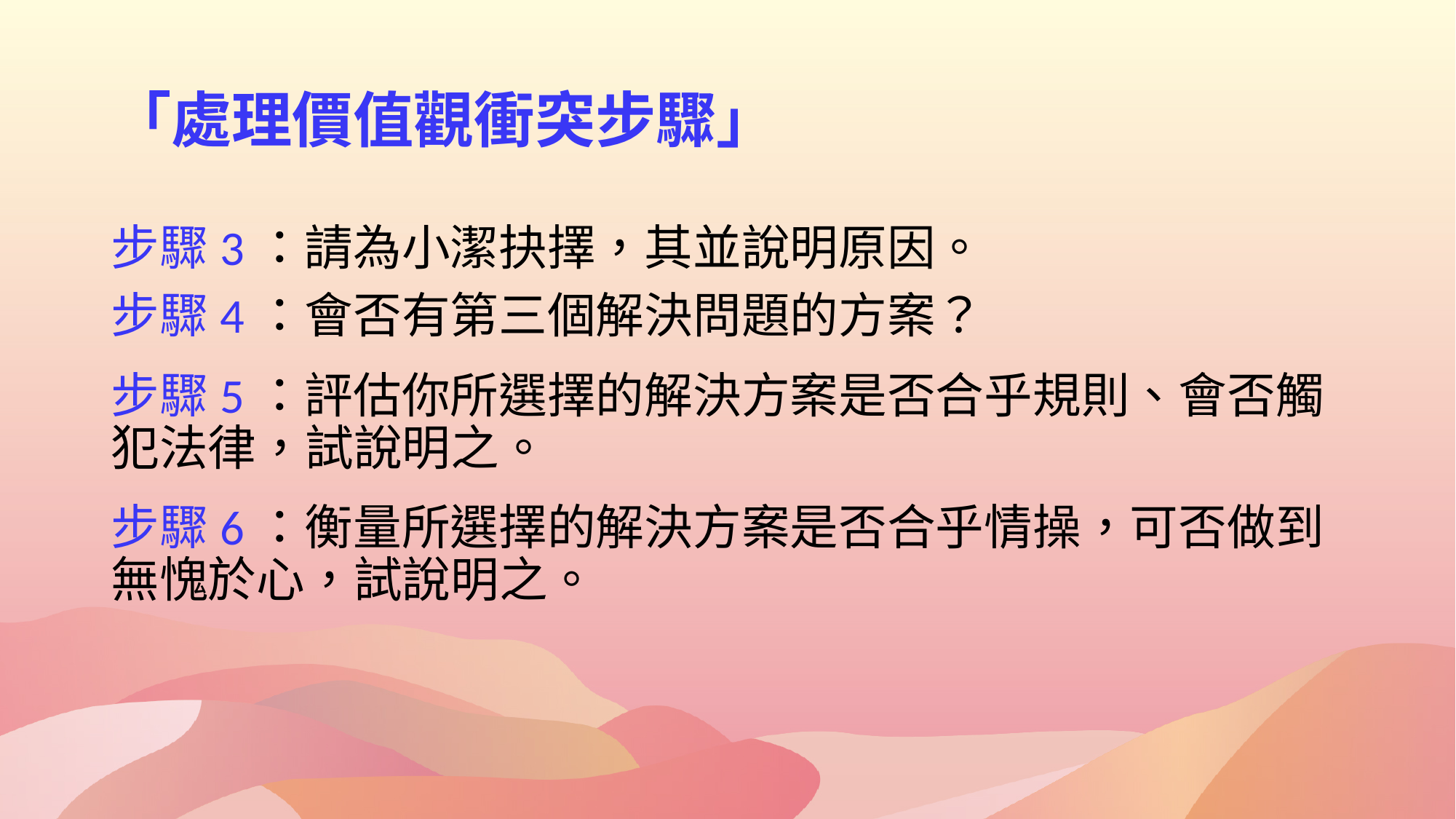

# 「處理價值觀衝突步驟」
步驟3：請為小潔抉擇，其並說明原因。
步驟4：會否有第三個解決問題的方案？
步驟5：評估你所選擇的解決方案是否合乎規則、會否觸犯法律，試說明之。
步驟6：衡量所選擇的解決方案是否合乎情操，可否做到無愧於心，試說明之。